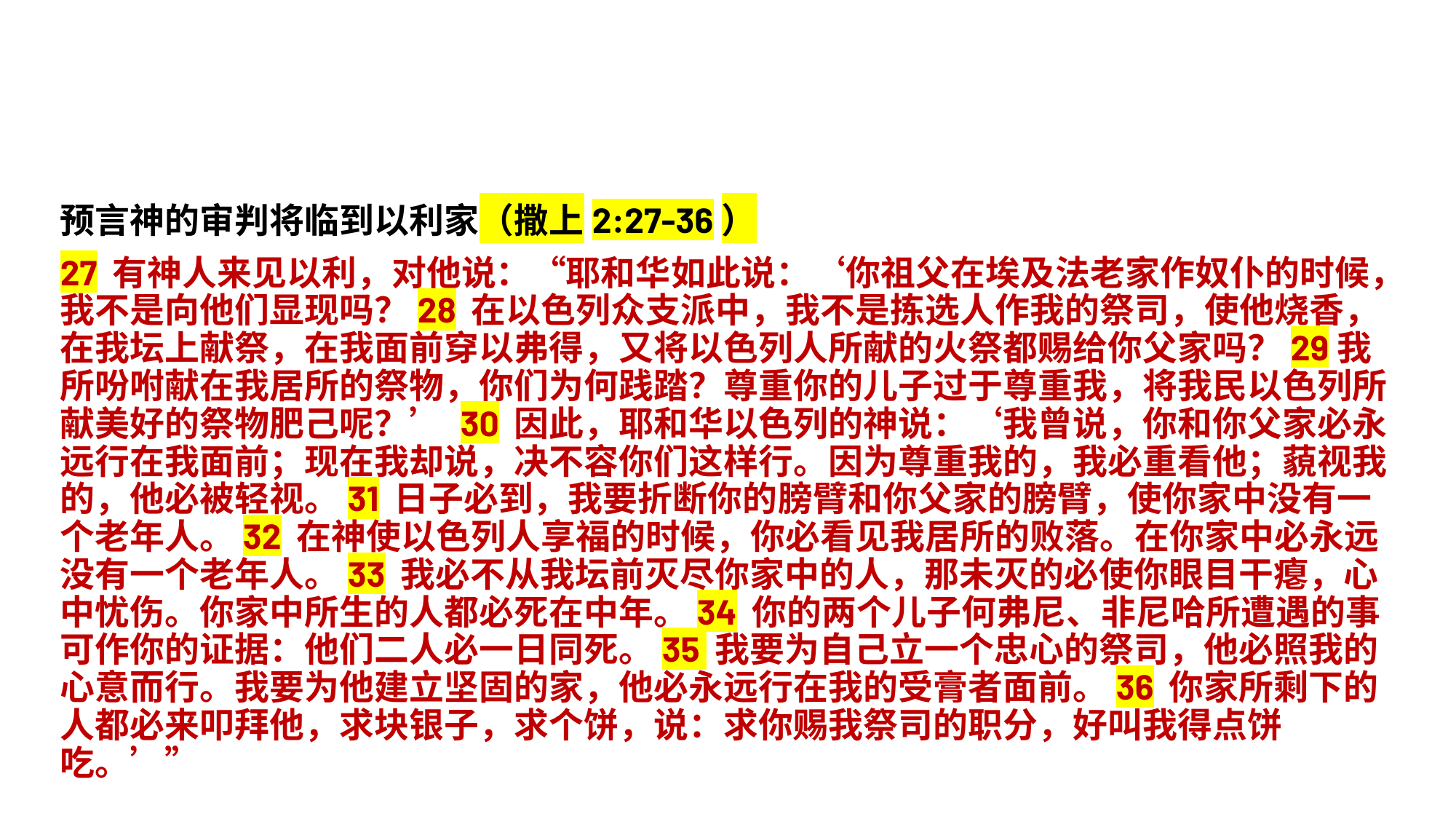

预言神的审判将临到以利家（撒上2:27-36）
27 有神人来见以利，对他说：“耶和华如此说：‘你祖父在埃及法老家作奴仆的时候，我不是向他们显现吗？28 在以色列众支派中，我不是拣选人作我的祭司，使他烧香，在我坛上献祭，在我面前穿以弗得，又将以色列人所献的火祭都赐给你父家吗？29我所吩咐献在我居所的祭物，你们为何践踏？尊重你的儿子过于尊重我，将我民以色列所献美好的祭物肥己呢？’ 30 因此，耶和华以色列的神说：‘我曾说，你和你父家必永远行在我面前；现在我却说，决不容你们这样行。因为尊重我的，我必重看他；藐视我的，他必被轻视。31 日子必到，我要折断你的膀臂和你父家的膀臂，使你家中没有一个老年人。32 在神使以色列人享福的时候，你必看见我居所的败落。在你家中必永远没有一个老年人。33 我必不从我坛前灭尽你家中的人，那未灭的必使你眼目干瘪，心中忧伤。你家中所生的人都必死在中年。34 你的两个儿子何弗尼、非尼哈所遭遇的事可作你的证据：他们二人必一日同死。35 我要为自己立一个忠心的祭司，他必照我的心意而行。我要为他建立坚固的家，他必永远行在我的受膏者面前。36 你家所剩下的人都必来叩拜他，求块银子，求个饼，说：求你赐我祭司的职分，好叫我得点饼吃。’”